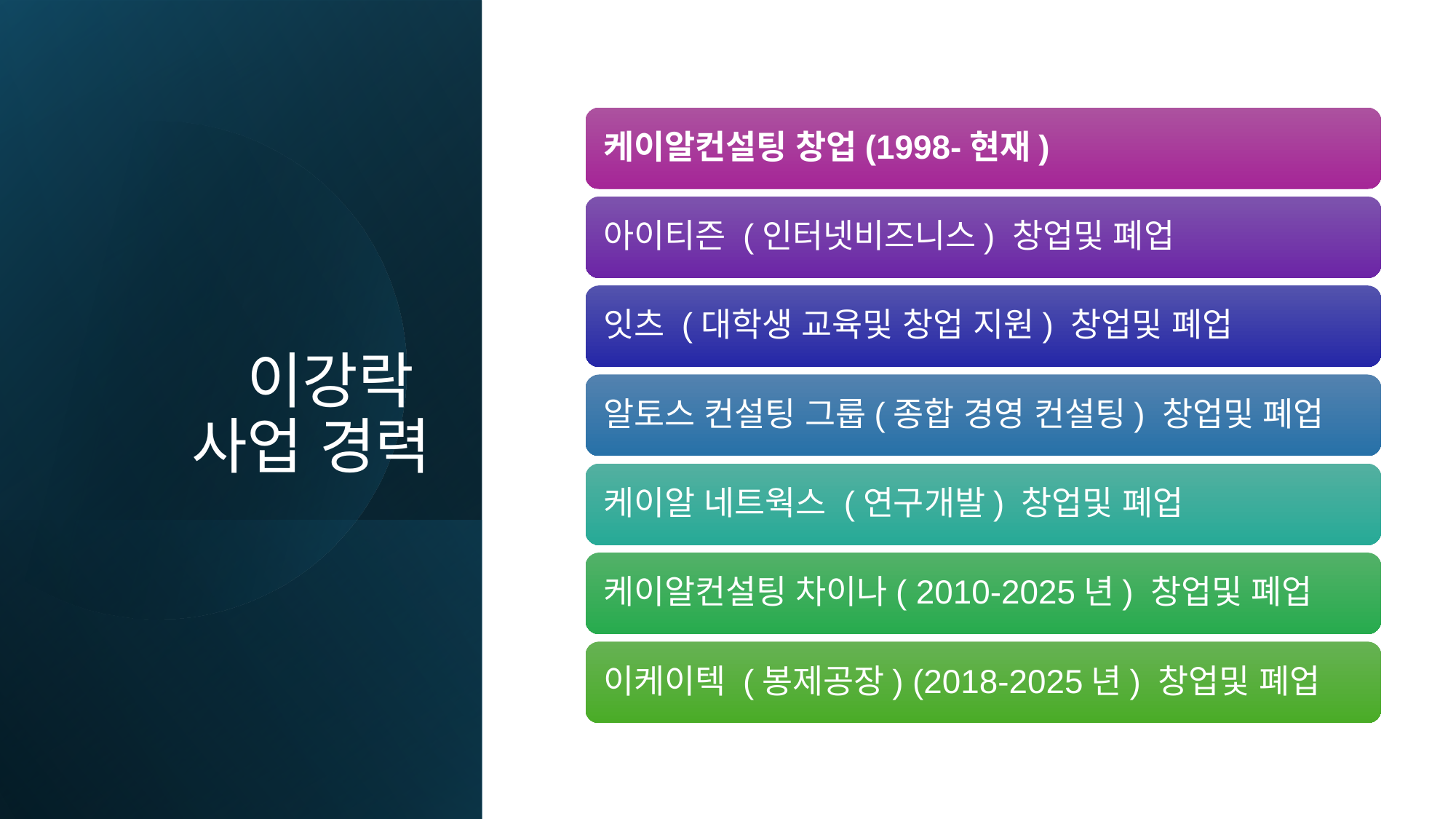

케이알컨설팅 창업(1998-현재)
아이티즌 (인터넷비즈니스) 창업및 폐업
잇츠 (대학생 교육및 창업 지원) 창업및 폐업
알토스 컨설팅 그룹(종합 경영 컨설팅) 창업및 폐업
케이알 네트웍스 (연구개발) 창업및 폐업
케이알컨설팅 차이나( 2010-2025년) 창업및 폐업
이케이텍 (봉제공장) (2018-2025년) 창업및 폐업

# 이강락 사업 경력